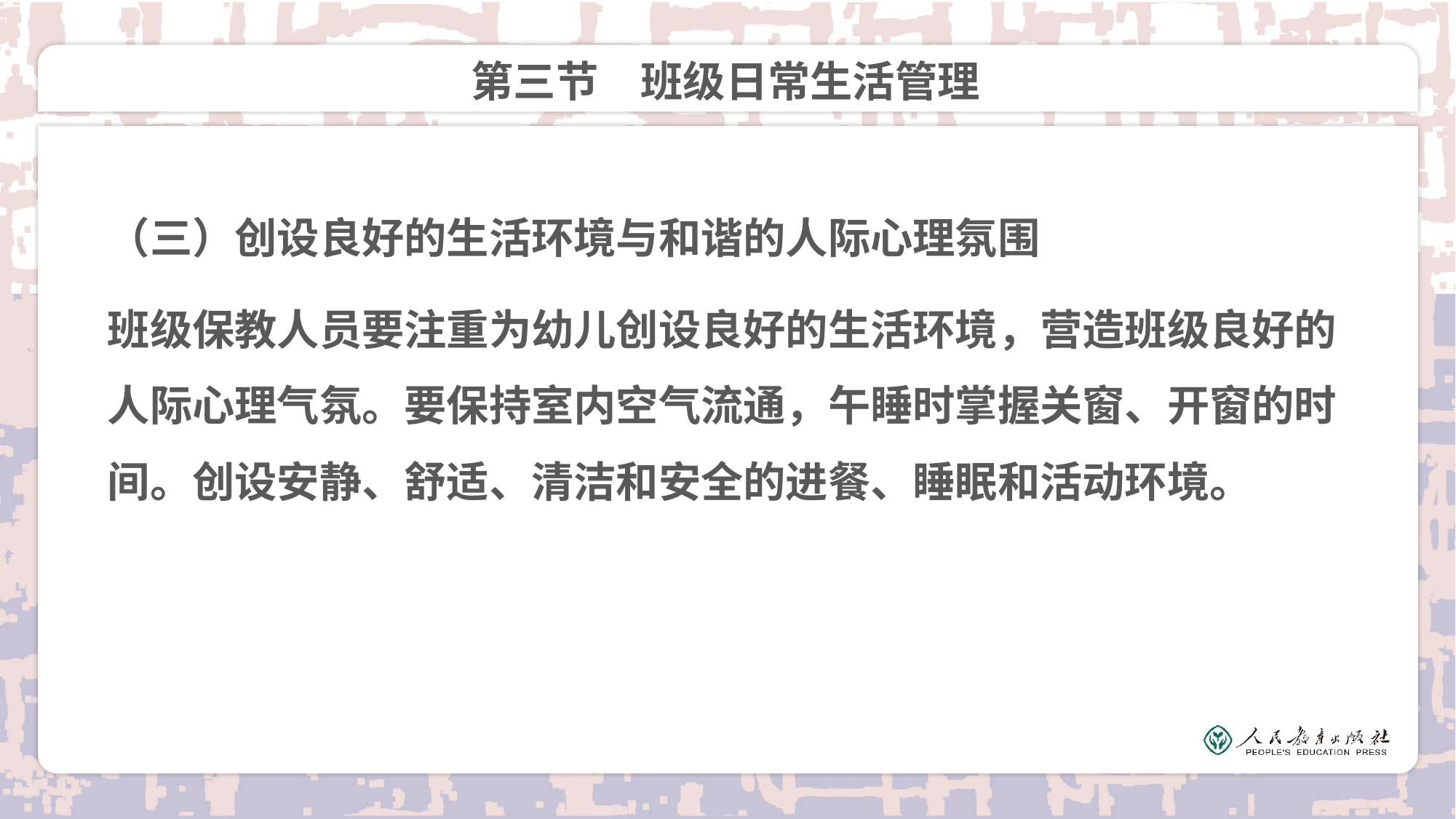

# 第三节　班级日常生活管理
（三）创设良好的生活环境与和谐的人际心理氛围
班级保教人员要注重为幼儿创设良好的生活环境，营造班级良好的人际心理气氛。要保持室内空气流通，午睡时掌握关窗、开窗的时间。创设安静、舒适、清洁和安全的进餐、睡眠和活动环境。